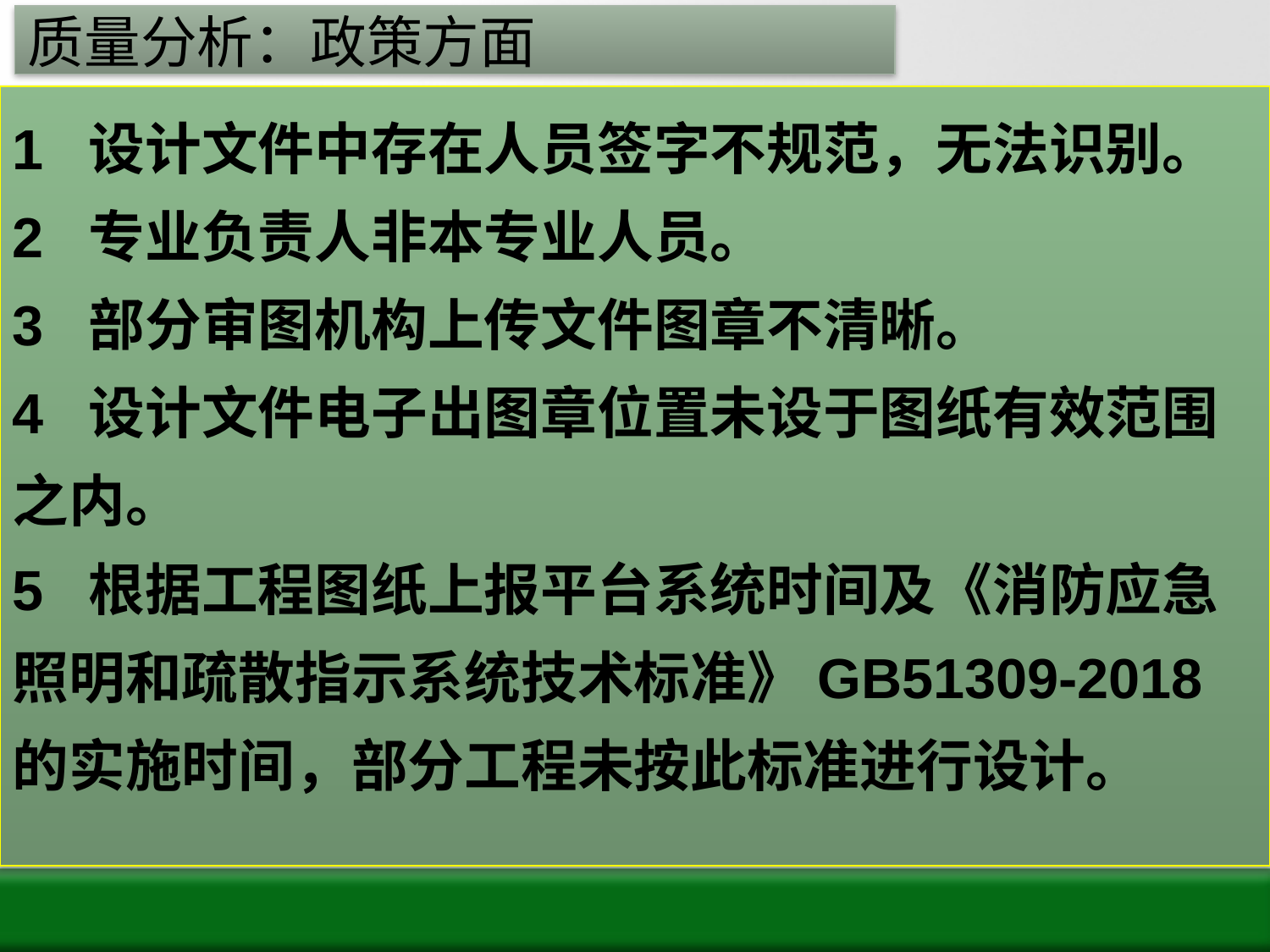

# 质量分析：政策方面
1  设计文件中存在人员签字不规范，无法识别。
2  专业负责人非本专业人员。
3  部分审图机构上传文件图章不清晰。
4  设计文件电子出图章位置未设于图纸有效范围之内。
5  根据工程图纸上报平台系统时间及《消防应急照明和疏散指示系统技术标准》GB51309-2018的实施时间，部分工程未按此标准进行设计。